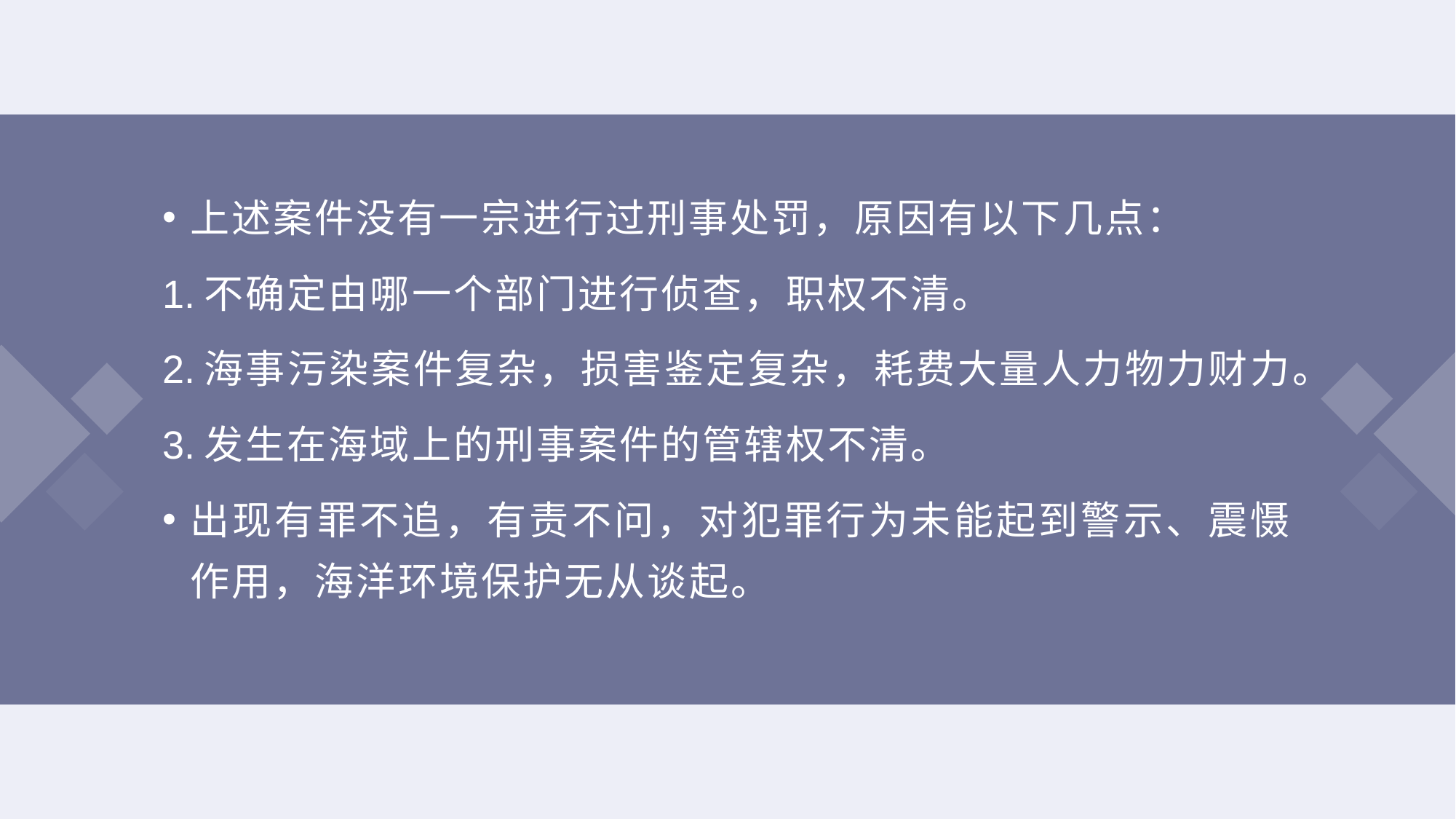

上述案件没有一宗进行过刑事处罚，原因有以下几点：
不确定由哪一个部门进行侦查，职权不清。
海事污染案件复杂，损害鉴定复杂，耗费大量人力物力财力。
发生在海域上的刑事案件的管辖权不清。
出现有罪不追，有责不问，对犯罪行为未能起到警示、震慑作用，海洋环境保护无从谈起。